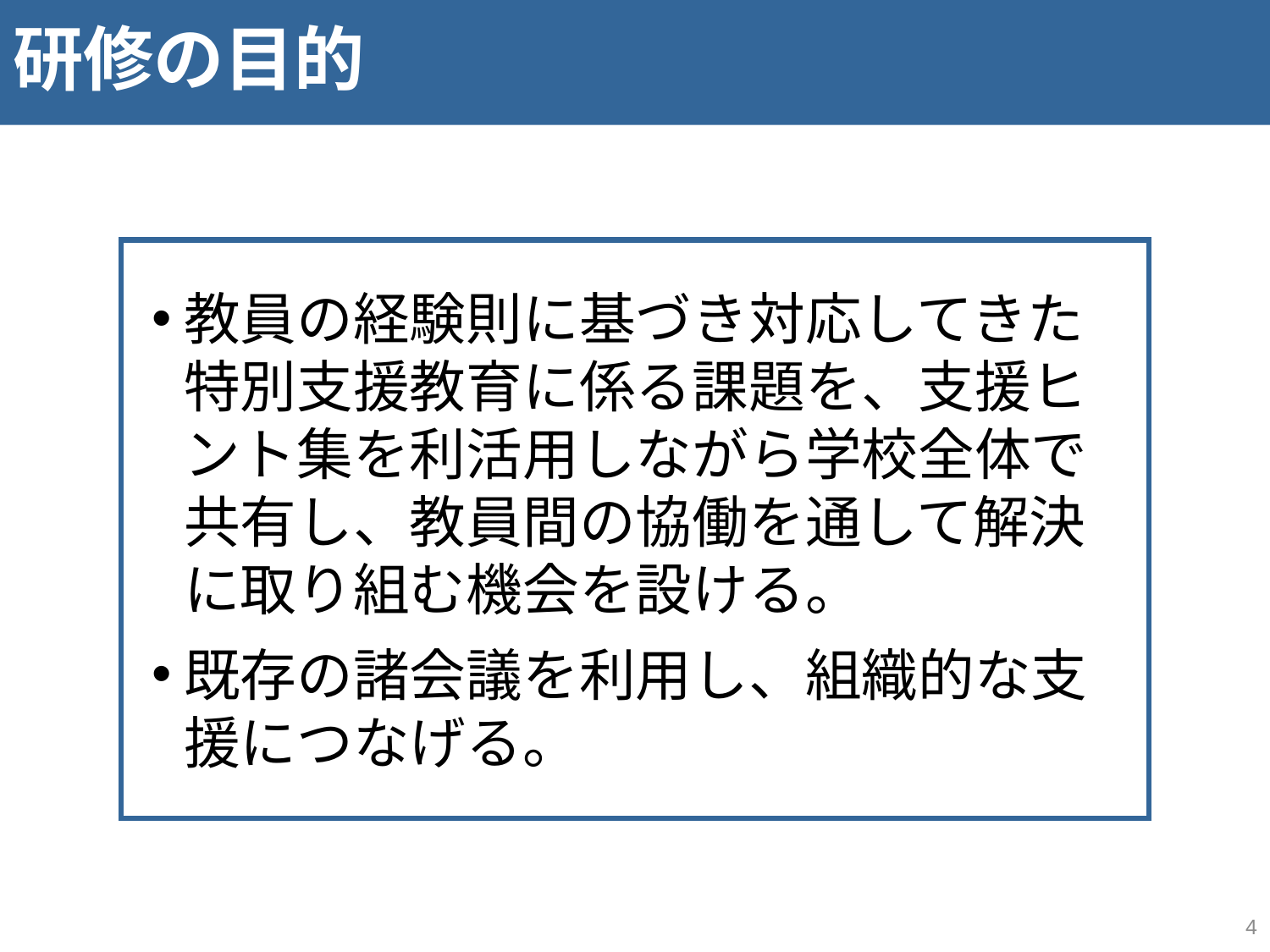

# 研修の目的
教員の経験則に基づき対応してきた特別支援教育に係る課題を、支援ヒント集を利活用しながら学校全体で共有し、教員間の協働を通して解決に取り組む機会を設ける。
既存の諸会議を利用し、組織的な支援につなげる。
4